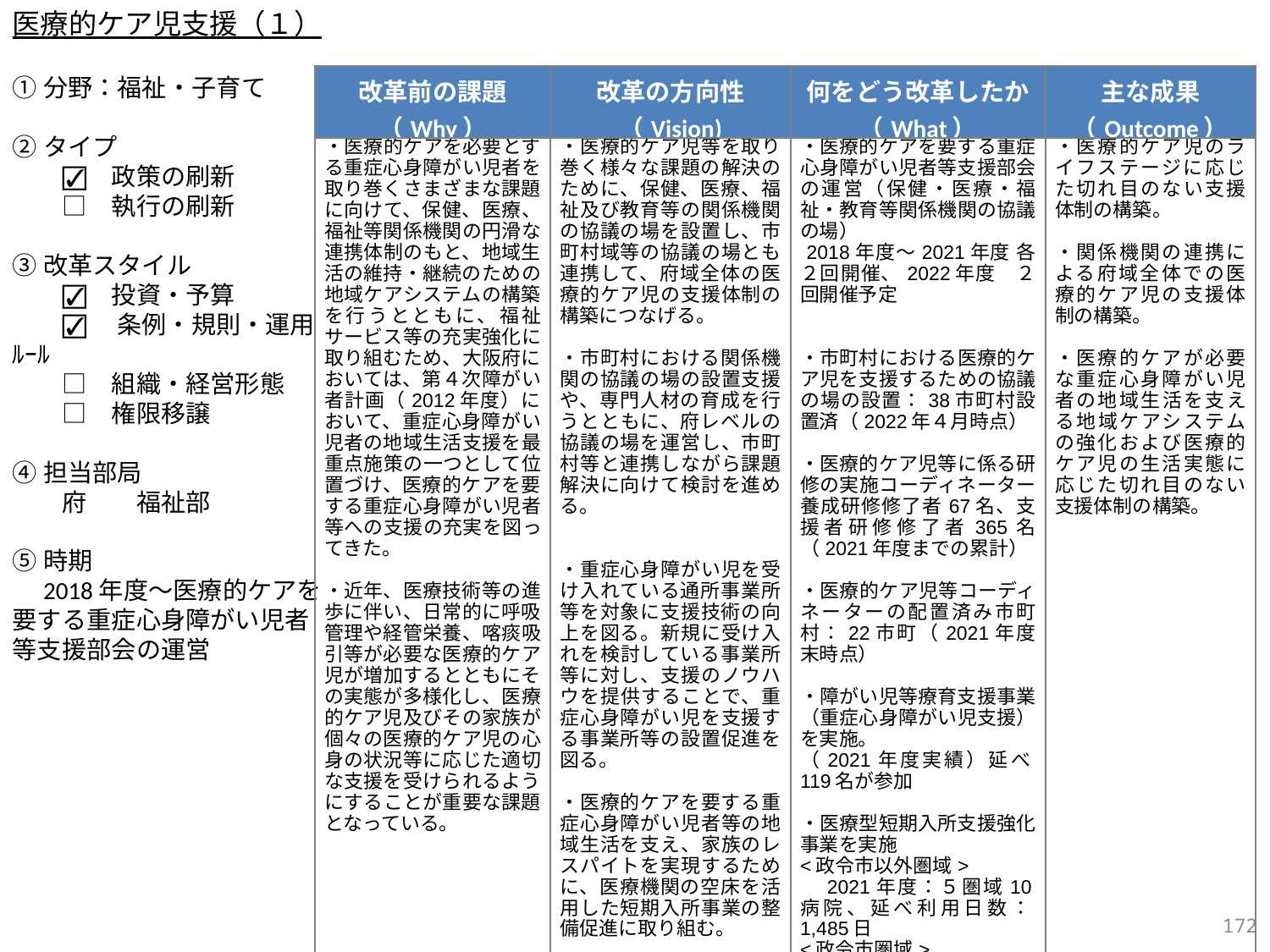

医療的ケア児支援（１）
①分野：福祉・子育て

②タイプ
　　☑　政策の刷新
　　□　執行の刷新

③改革スタイル
　　☑　投資・予算
　　☑ 　条例・規則・運用ﾙｰﾙ
　　□　組織・経営形態
　　□　権限移譲

④担当部局
　　府　　福祉部

⑤時期
　2018年度～医療的ケアを要する重症心身障がい児者等支援部会の運営
| 改革前の課題 （Why） | 改革の方向性 （Vision) | 何をどう改革したか （What） | 主な成果 （Outcome） |
| --- | --- | --- | --- |
| ・医療的ケアを必要とする重症心身障がい児者を取り巻くさまざまな課題に向けて、保健、医療、福祉等関係機関の円滑な連携体制のもと、地域生活の維持・継続のための地域ケアシステムの構築を行うとともに、福祉サービス等の充実強化に取り組むため、大阪府においては、第４次障がい者計画（2012年度）において、重症心身障がい児者の地域生活支援を最重点施策の一つとして位置づけ、医療的ケアを要する重症心身障がい児者等への支援の充実を図ってきた。 ・近年、医療技術等の進歩に伴い、日常的に呼吸管理や経管栄養、喀痰吸引等が必要な医療的ケア児が増加するとともにその実態が多様化し、医療的ケア児及びその家族が個々の医療的ケア児の心身の状況等に応じた適切な支援を受けられるようにすることが重要な課題となっている。 | ・医療的ケア児等を取り巻く様々な課題の解決のために、保健、医療、福祉及び教育等の関係機関の協議の場を設置し、市町村域等の協議の場とも連携して、府域全体の医療的ケア児の支援体制の構築につなげる。 ・市町村における関係機関の協議の場の設置支援や、専門人材の育成を行うとともに、府レベルの協議の場を運営し、市町村等と連携しながら課題解決に向けて検討を進める。 ・重症心身障がい児を受け入れている通所事業所等を対象に支援技術の向上を図る。新規に受け入れを検討している事業所等に対し、支援のノウハウを提供することで、重症心身障がい児を支援する事業所等の設置促進を図る。 ・医療的ケアを要する重症心身障がい児者等の地域生活を支え、家族のレスパイトを実現するために、医療機関の空床を活用した短期入所事業の整備促進に取り組む。 | ・医療的ケアを要する重症心身障がい児者等支援部会の運営（保健・医療・福祉・教育等関係機関の協議の場） 2018年度～2021年度 各２回開催、2022年度　２回開催予定 ・市町村における医療的ケア児を支援するための協議の場の設置：38市町村設置済（2022年４月時点） ・医療的ケア児等に係る研修の実施コーディネーター養成研修修了者67名、支援者研修修了者365名（2021年度までの累計） ・医療的ケア児等コーディネーターの配置済み市町村：22市町（2021年度末時点） ・障がい児等療育支援事業（重症心身障がい児支援）を実施。 （2021年度実績）延べ119名が参加 ・医療型短期入所支援強化事業を実施 <政令市以外圏域> 　2021年度：５圏域10病院、延べ利用日数：1,485日 <政令市圏域> 　2021年度：１圏域６病院、延べ利用日数：2,223日 | ・医療的ケア児のライフステージに応じた切れ目のない支援体制の構築。 ・関係機関の連携による府域全体での医療的ケア児の支援体制の構築。 ・医療的ケアが必要な重症心身障がい児者の地域生活を支える地域ケアシステムの強化および医療的ケア児の生活実態に応じた切れ目のない支援体制の構築。 |
172